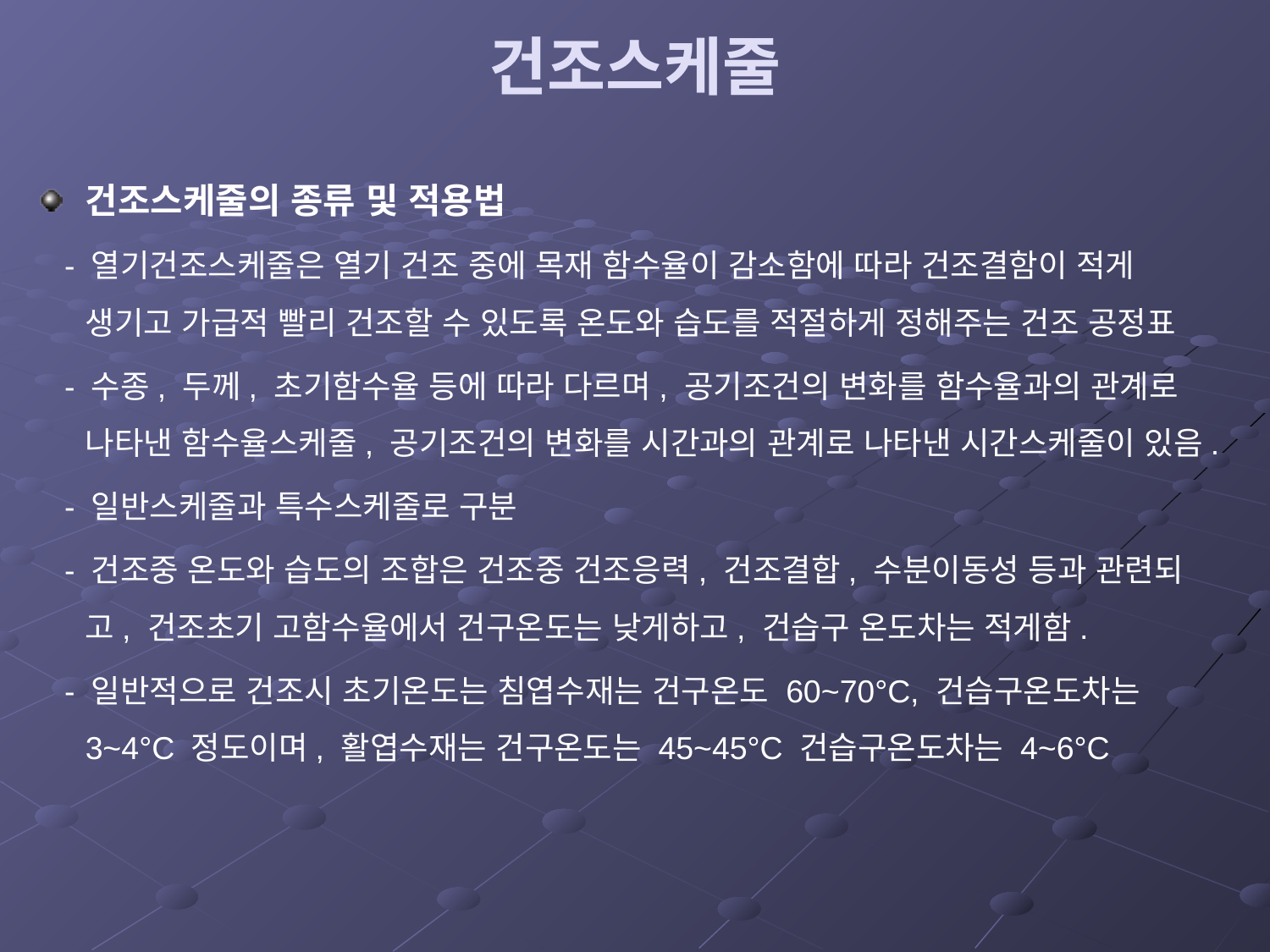

# 건조스케줄
건조스케줄의 종류 및 적용법
   - 열기건조스케줄은 열기 건조 중에 목재 함수율이 감소함에 따라 건조결함이 적게 생기고 가급적 빨리 건조할 수 있도록 온도와 습도를 적절하게 정해주는 건조 공정표
   - 수종, 두께, 초기함수율 등에 따라 다르며, 공기조건의 변화를 함수율과의 관계로 나타낸 함수율스케줄, 공기조건의 변화를 시간과의 관계로 나타낸 시간스케줄이 있음.
   - 일반스케줄과 특수스케줄로 구분
   - 건조중 온도와 습도의 조합은 건조중 건조응력, 건조결합, 수분이동성 등과 관련되고, 건조초기 고함수율에서 건구온도는 낮게하고, 건습구 온도차는 적게함.
   - 일반적으로 건조시 초기온도는 침엽수재는 건구온도 60~70°C, 건습구온도차는 3~4°C 정도이며, 활엽수재는 건구온도는 45~45°C 건습구온도차는 4~6°C